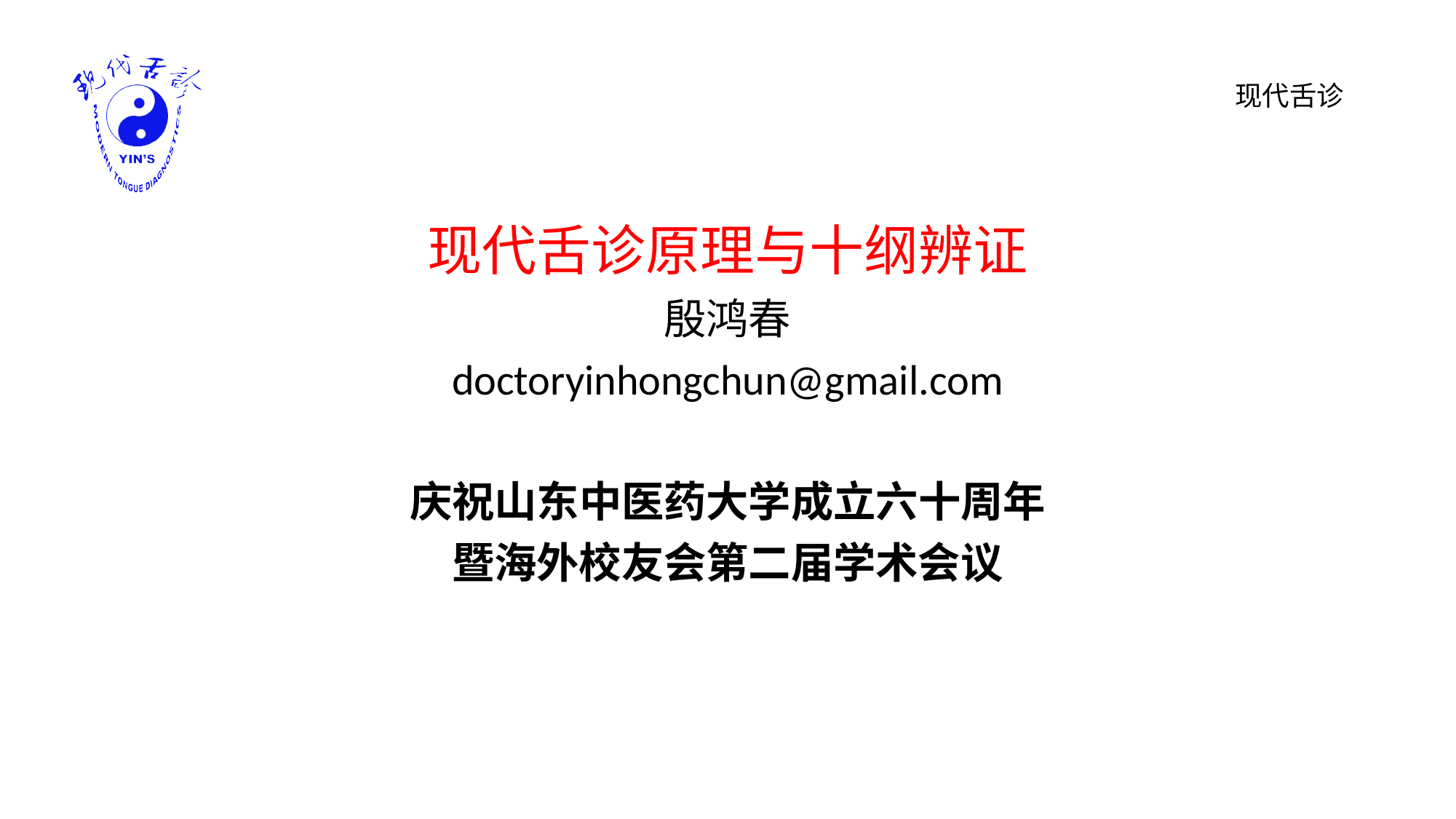

现代舌诊原理与十纲辨证
殷鸿春
doctoryinhongchun@gmail.com

庆祝山东中医药大学成立六十周年
暨海外校友会第二届学术会议